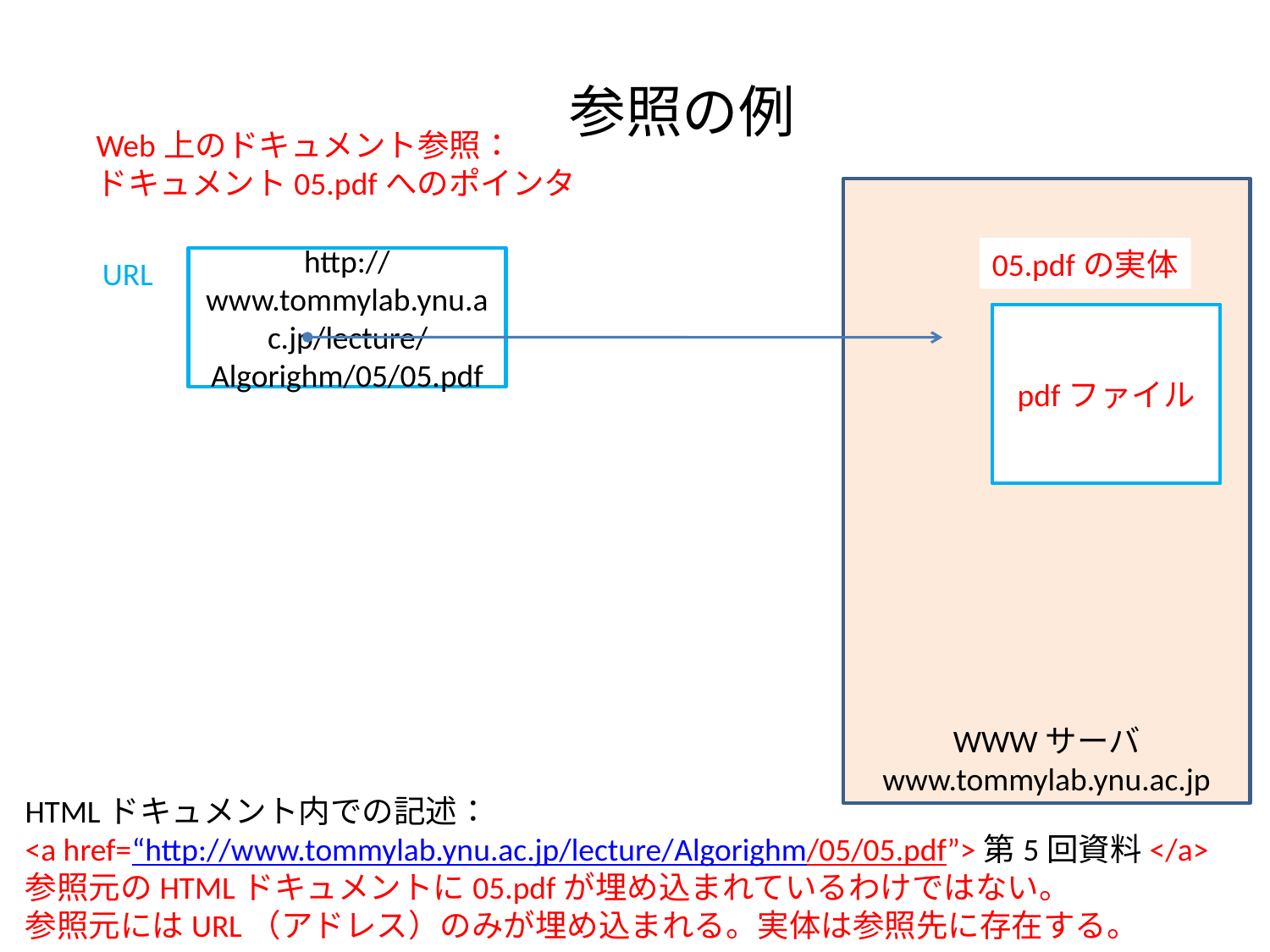

参照の例
Web上のドキュメント参照：
ドキュメント05.pdfへのポインタ
WWWサーバ
www.tommylab.ynu.ac.jp
05.pdfの実体
URL
http://www.tommylab.ynu.ac.jp/lecture/Algorighm/05/05.pdf
pdfファイル
HTMLドキュメント内での記述：
<a href=“http://www.tommylab.ynu.ac.jp/lecture/Algorighm/05/05.pdf”>第5回資料</a>
参照元のHTMLドキュメントに05.pdfが埋め込まれているわけではない。
参照元にはURL（アドレス）のみが埋め込まれる。実体は参照先に存在する。